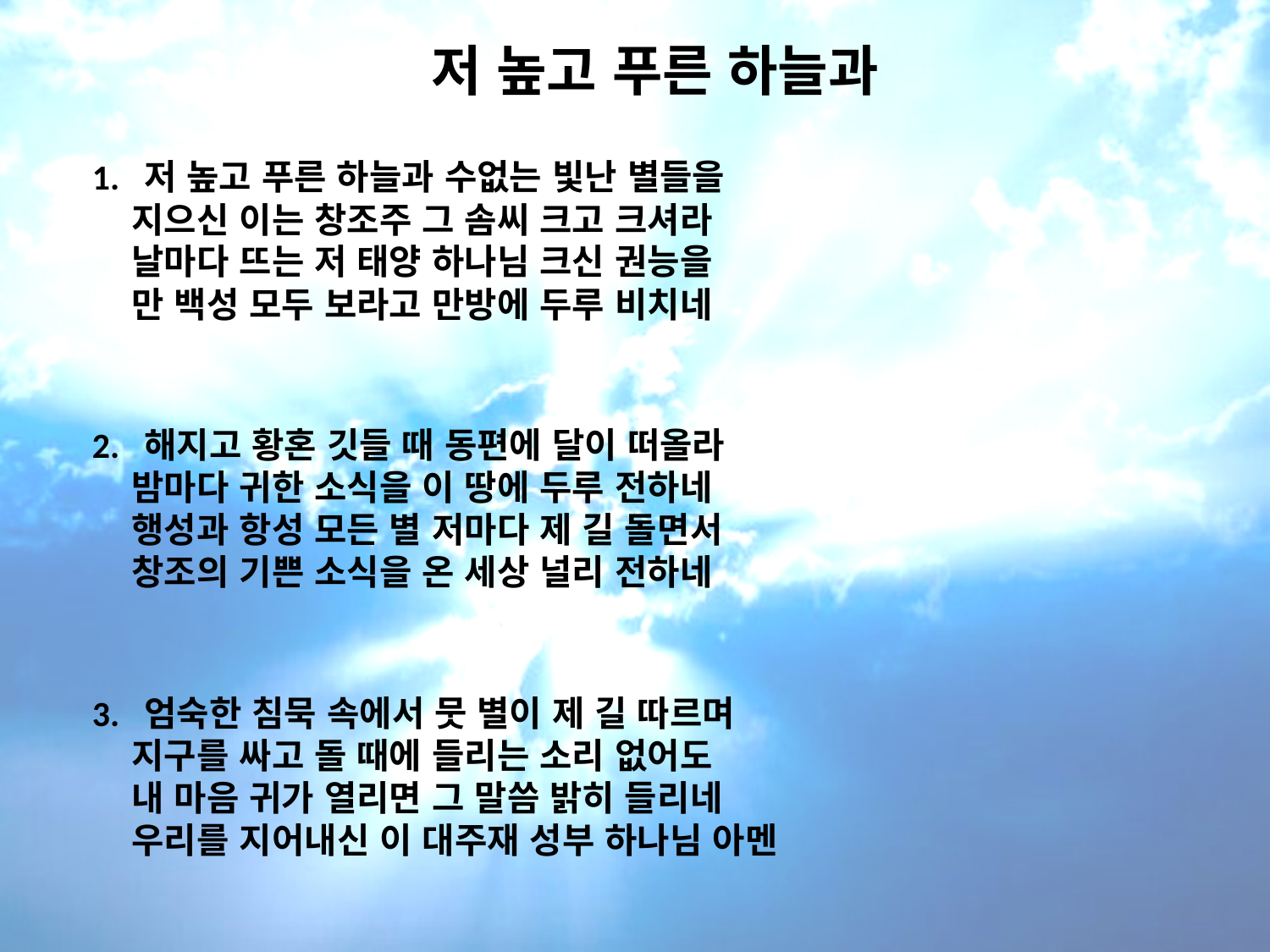

# 저 높고 푸른 하늘과
1.  저 높고 푸른 하늘과 수없는 빛난 별들을
지으신 이는 창조주 그 솜씨 크고 크셔라
날마다 뜨는 저 태양 하나님 크신 권능을
만 백성 모두 보라고 만방에 두루 비치네

2.  해지고 황혼 깃들 때 동편에 달이 떠올라
밤마다 귀한 소식을 이 땅에 두루 전하네
행성과 항성 모든 별 저마다 제 길 돌면서
창조의 기쁜 소식을 온 세상 널리 전하네

3.  엄숙한 침묵 속에서 뭇 별이 제 길 따르며
지구를 싸고 돌 때에 들리는 소리 없어도
내 마음 귀가 열리면 그 말씀 밝히 들리네
우리를 지어내신 이 대주재 성부 하나님 아멘